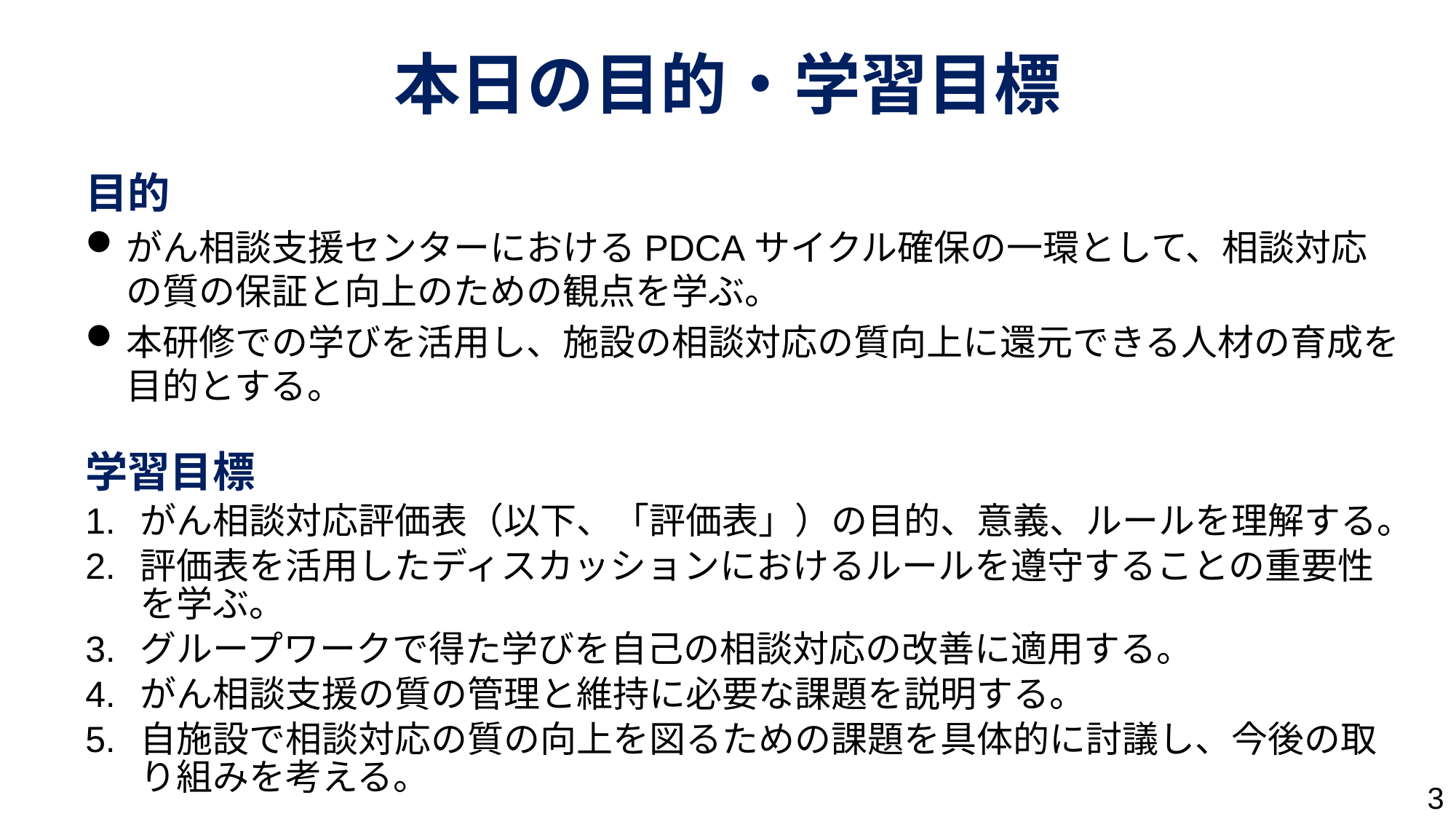

# 本日の目的・学習目標
目的
がん相談支援センターにおけるPDCAサイクル確保の一環として、相談対応の質の保証と向上のための観点を学ぶ。
本研修での学びを活用し、施設の相談対応の質向上に還元できる人材の育成を目的とする。

学習目標
がん相談対応評価表（以下、「評価表」）の目的、意義、ルールを理解する。
評価表を活用したディスカッションにおけるルールを遵守することの重要性を学ぶ。
グループワークで得た学びを自己の相談対応の改善に適用する。
がん相談支援の質の管理と維持に必要な課題を説明する。
自施設で相談対応の質の向上を図るための課題を具体的に討議し、今後の取り組みを考える。

3